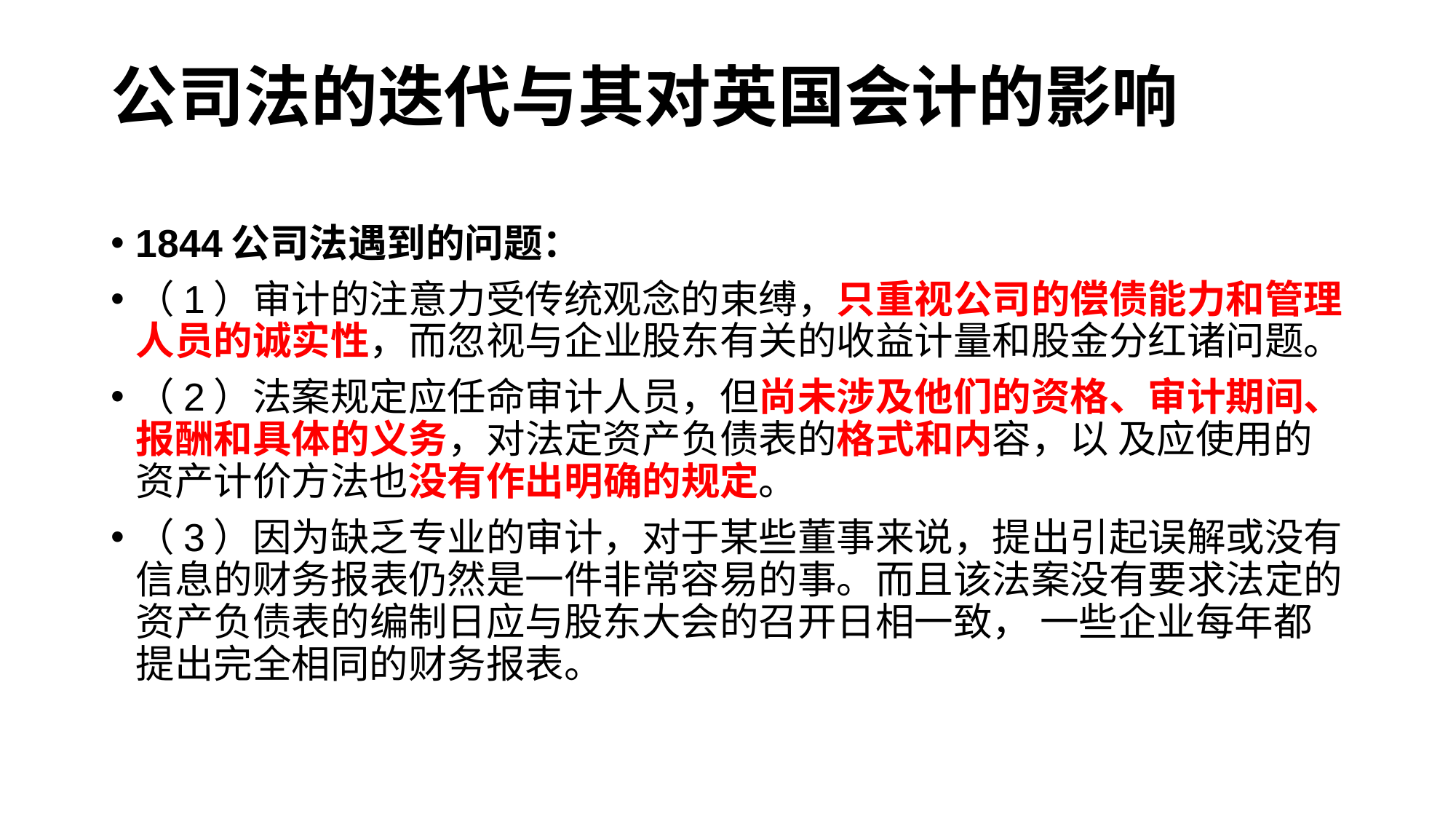

# 公司法的迭代与其对英国会计的影响
1844公司法遇到的问题：
（1）审计的注意力受传统观念的束缚，只重视公司的偿债能力和管理人员的诚实性，而忽视与企业股东有关的收益计量和股金分红诸问题。
（2）法案规定应任命审计人员，但尚未涉及他们的资格、审计期间、报酬和具体的义务，对法定资产负债表的格式和内容，以 及应使用的资产计价方法也没有作出明确的规定。
（3）因为缺乏专业的审计，对于某些董事来说，提出引起误解或没有信息的财务报表仍然是一件非常容易的事。而且该法案没有要求法定的资产负债表的编制日应与股东大会的召开日相一致， 一些企业每年都提出完全相同的财务报表。